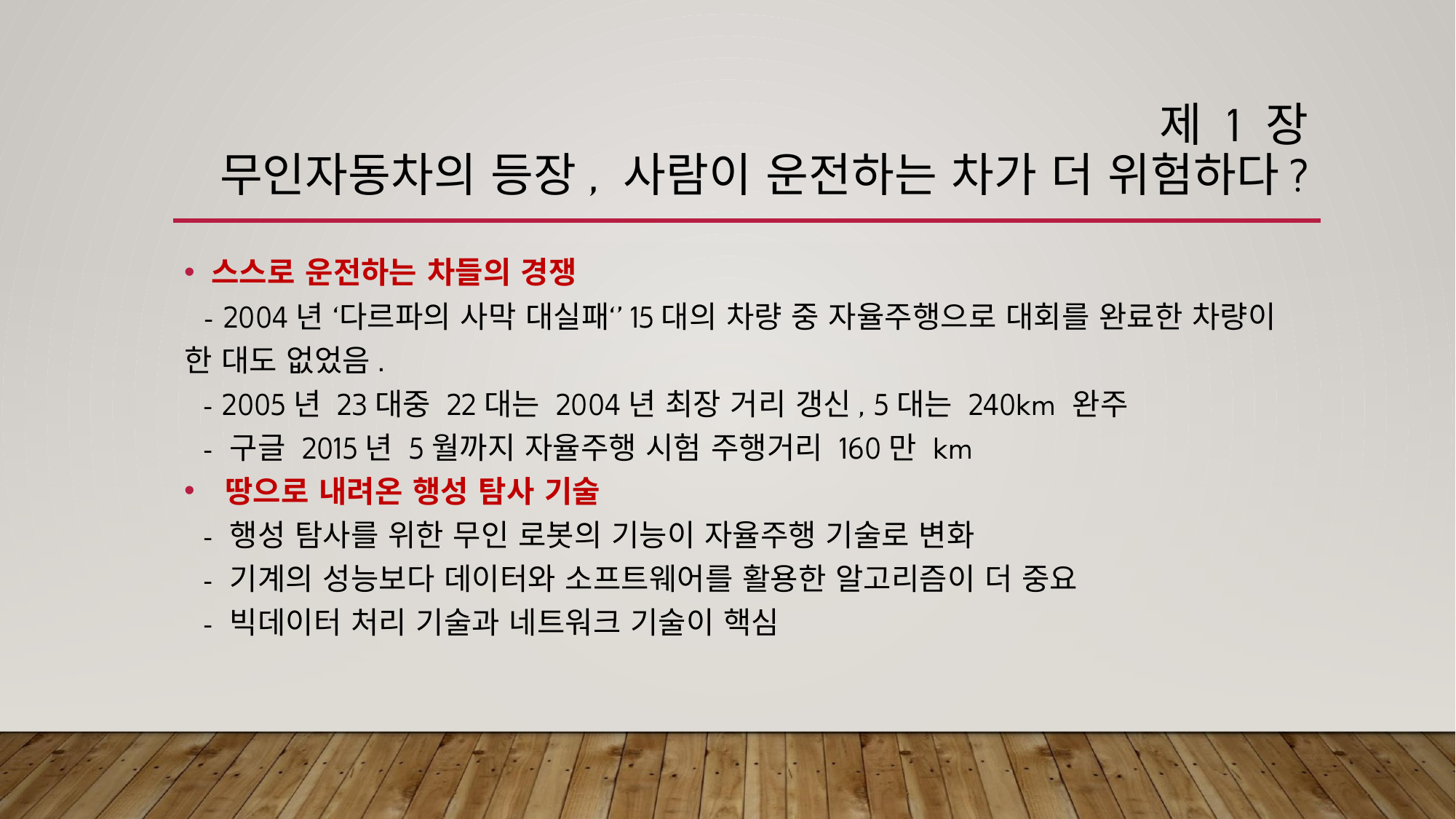

# 제 1 장 무인자동차의 등장, 사람이 운전하는 차가 더 위험하다?
스스로 운전하는 차들의 경쟁
  - 2004년 ‘다르파의 사막 대실패‘’15대의 차량 중 자율주행으로 대회를 완료한 차량이 한 대도 없었음.
  - 2005년 23대중 22대는 2004년 최장 거리 갱신, 5대는 240km 완주
  - 구글 2015년 5월까지 자율주행 시험 주행거리 160만 km
땅으로 내려온 행성 탐사 기술
  - 행성 탐사를 위한 무인 로봇의 기능이 자율주행 기술로 변화
  - 기계의 성능보다 데이터와 소프트웨어를 활용한 알고리즘이 더 중요
  - 빅데이터 처리 기술과 네트워크 기술이 핵심